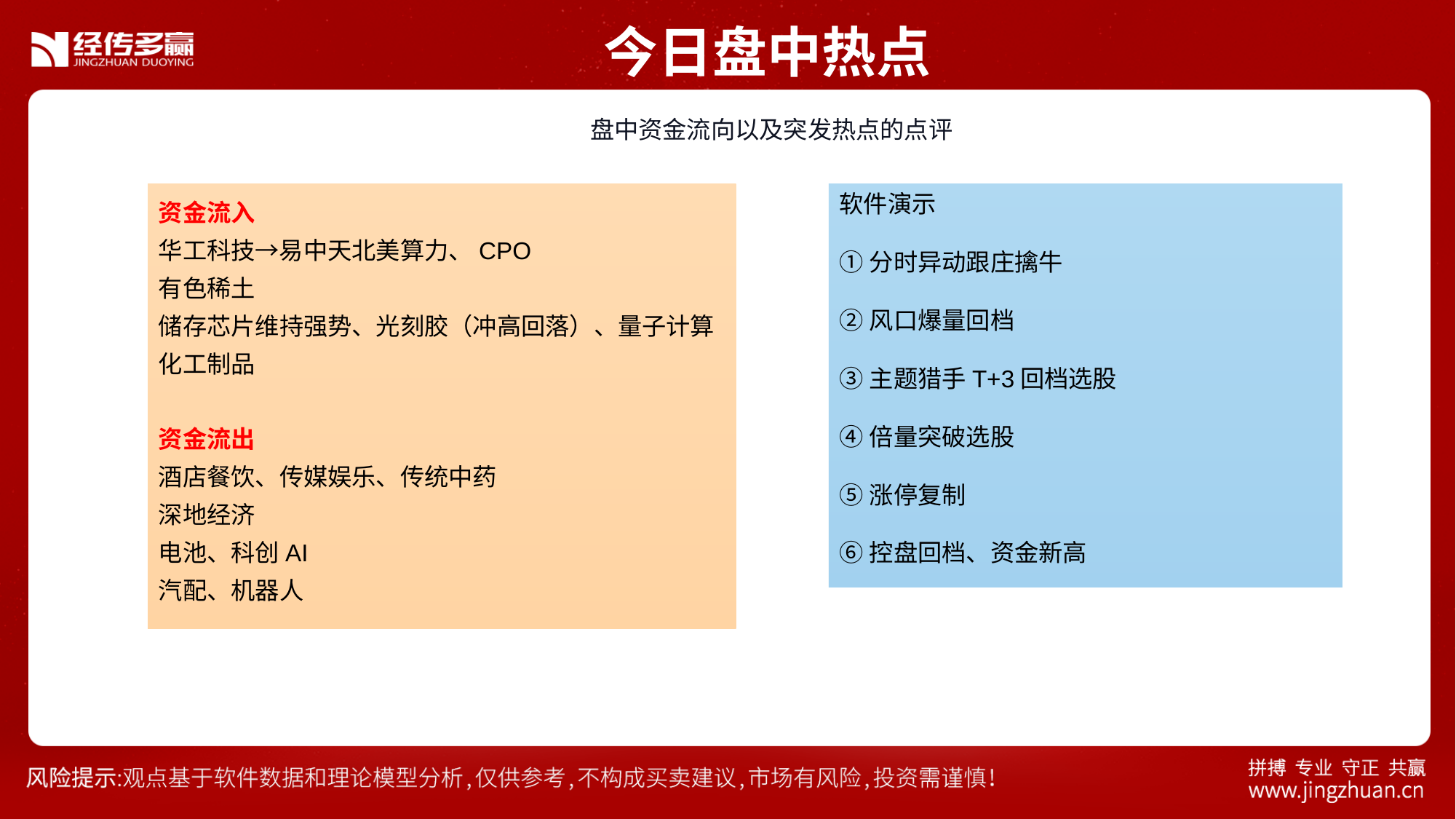

今日盘中热点
          盘中资金流向以及突发热点的点评

资金流入
华工科技→易中天北美算力、CPO
有色稀土
储存芯片维持强势、光刻胶（冲高回落）、量子计算
化工制品

资金流出
酒店餐饮、传媒娱乐、传统中药
深地经济
电池、科创AI
汽配、机器人
软件演示

①分时异动跟庄擒牛

②风口爆量回档

③主题猎手T+3回档选股

④倍量突破选股

⑤涨停复制

⑥控盘回档、资金新高